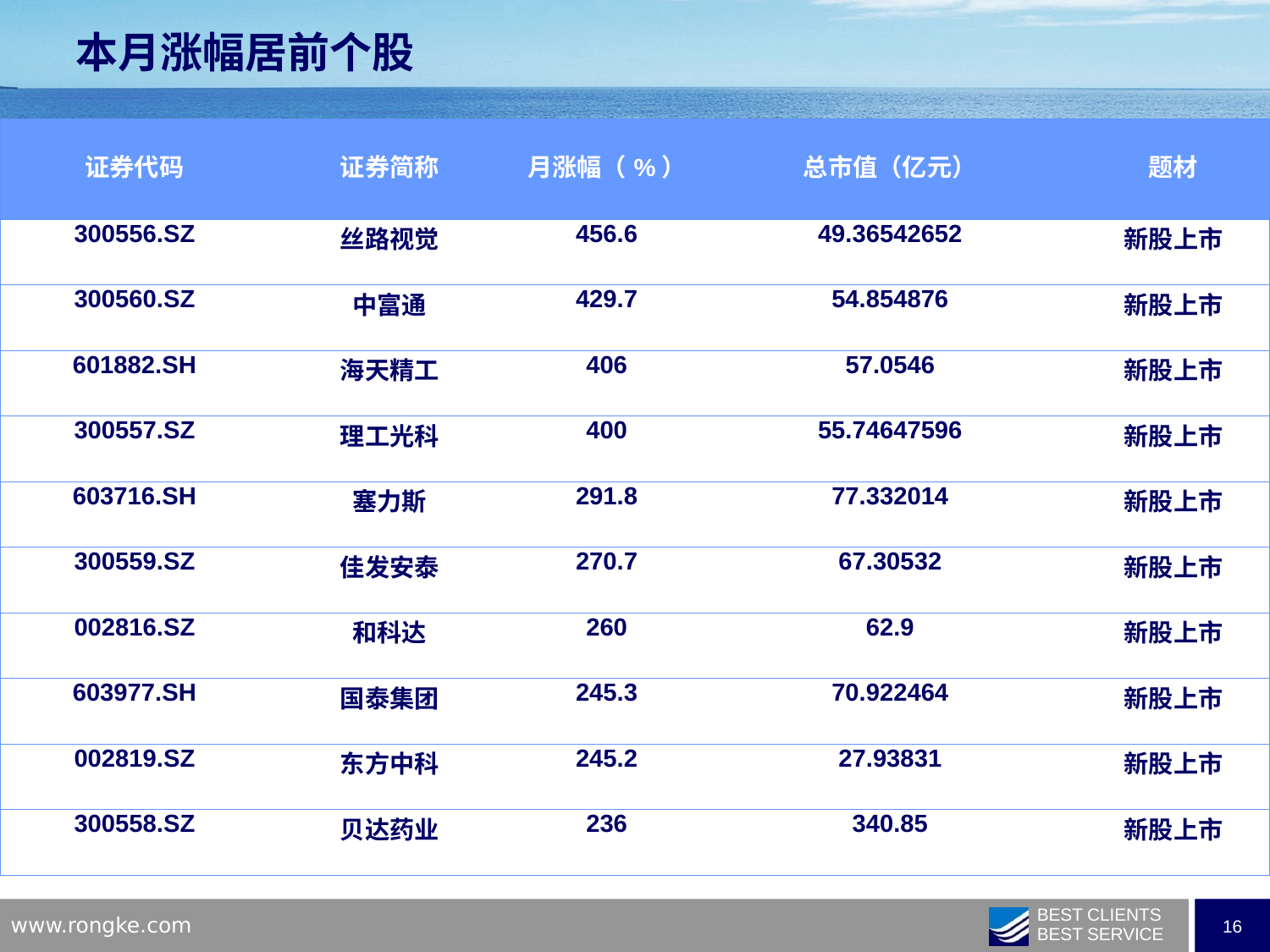

本月涨幅居前个股
| 证券代码 | 证券简称 | 月涨幅（%） | 总市值（亿元） | 题材 |
| --- | --- | --- | --- | --- |
| 300556.SZ | 丝路视觉 | 456.6 | 49.36542652 | 新股上市 |
| 300560.SZ | 中富通 | 429.7 | 54.854876 | 新股上市 |
| 601882.SH | 海天精工 | 406 | 57.0546 | 新股上市 |
| 300557.SZ | 理工光科 | 400 | 55.74647596 | 新股上市 |
| 603716.SH | 塞力斯 | 291.8 | 77.332014 | 新股上市 |
| 300559.SZ | 佳发安泰 | 270.7 | 67.30532 | 新股上市 |
| 002816.SZ | 和科达 | 260 | 62.9 | 新股上市 |
| 603977.SH | 国泰集团 | 245.3 | 70.922464 | 新股上市 |
| 002819.SZ | 东方中科 | 245.2 | 27.93831 | 新股上市 |
| 300558.SZ | 贝达药业 | 236 | 340.85 | 新股上市 |